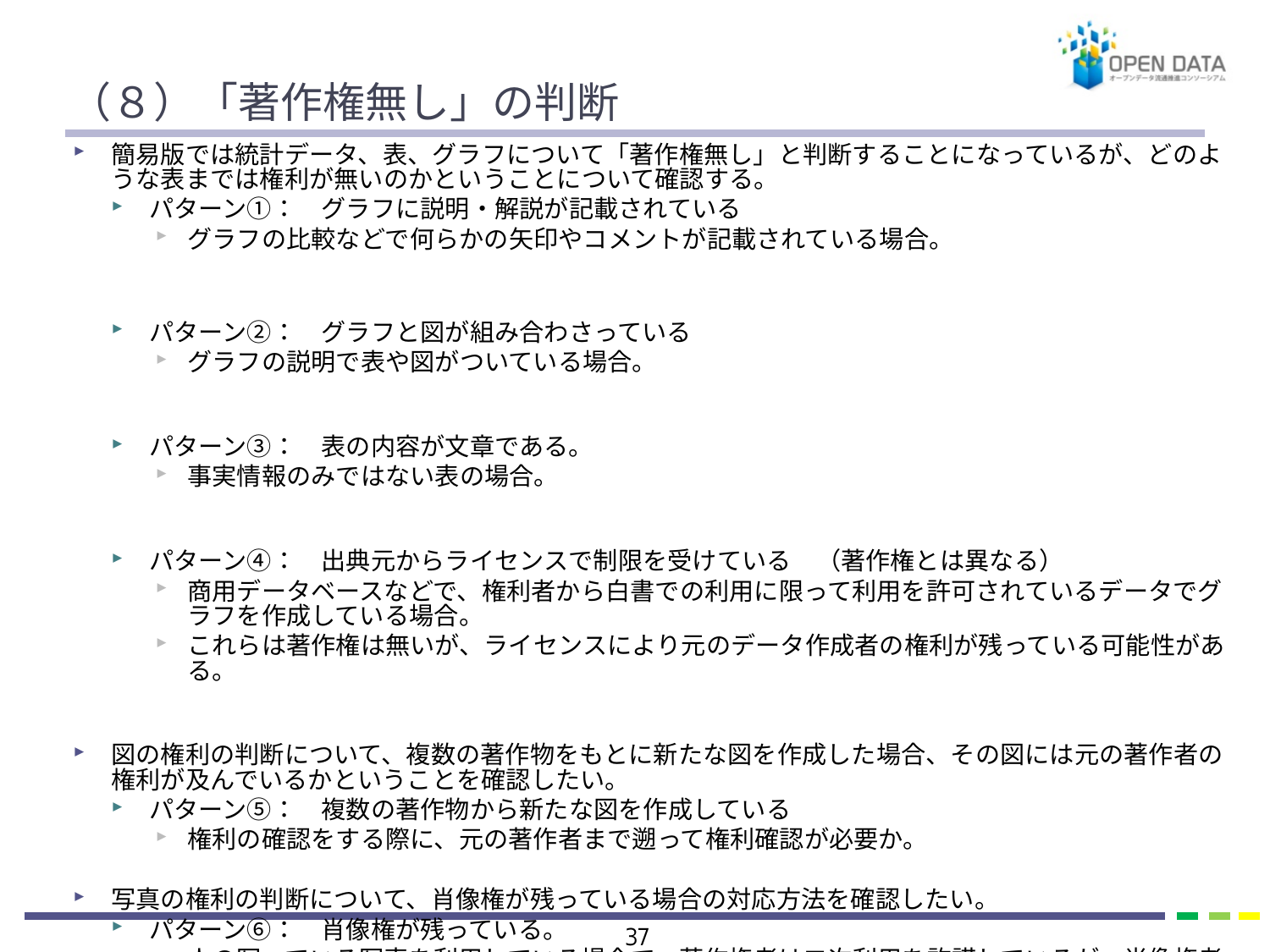

# （８）「著作権無し」の判断
簡易版では統計データ、表、グラフについて「著作権無し」と判断することになっているが、どのような表までは権利が無いのかということについて確認する。
パターン①：　グラフに説明・解説が記載されている
グラフの比較などで何らかの矢印やコメントが記載されている場合。

パターン②：　グラフと図が組み合わさっている
グラフの説明で表や図がついている場合。

パターン③：　表の内容が文章である。
事実情報のみではない表の場合。

パターン④：　出典元からライセンスで制限を受けている　（著作権とは異なる）
商用データベースなどで、権利者から白書での利用に限って利用を許可されているデータでグラフを作成している場合。
これらは著作権は無いが、ライセンスにより元のデータ作成者の権利が残っている可能性がある。

図の権利の判断について、複数の著作物をもとに新たな図を作成した場合、その図には元の著作者の権利が及んでいるかということを確認したい。
パターン⑤：　複数の著作物から新たな図を作成している
権利の確認をする際に、元の著作者まで遡って権利確認が必要か。

写真の権利の判断について、肖像権が残っている場合の対応方法を確認したい。
パターン⑥：　肖像権が残っている。
人の写っている写真を利用している場合で、著作権者は二次利用を許諾しているが、肖像権者からは許諾を得ているか不明な場合。

37